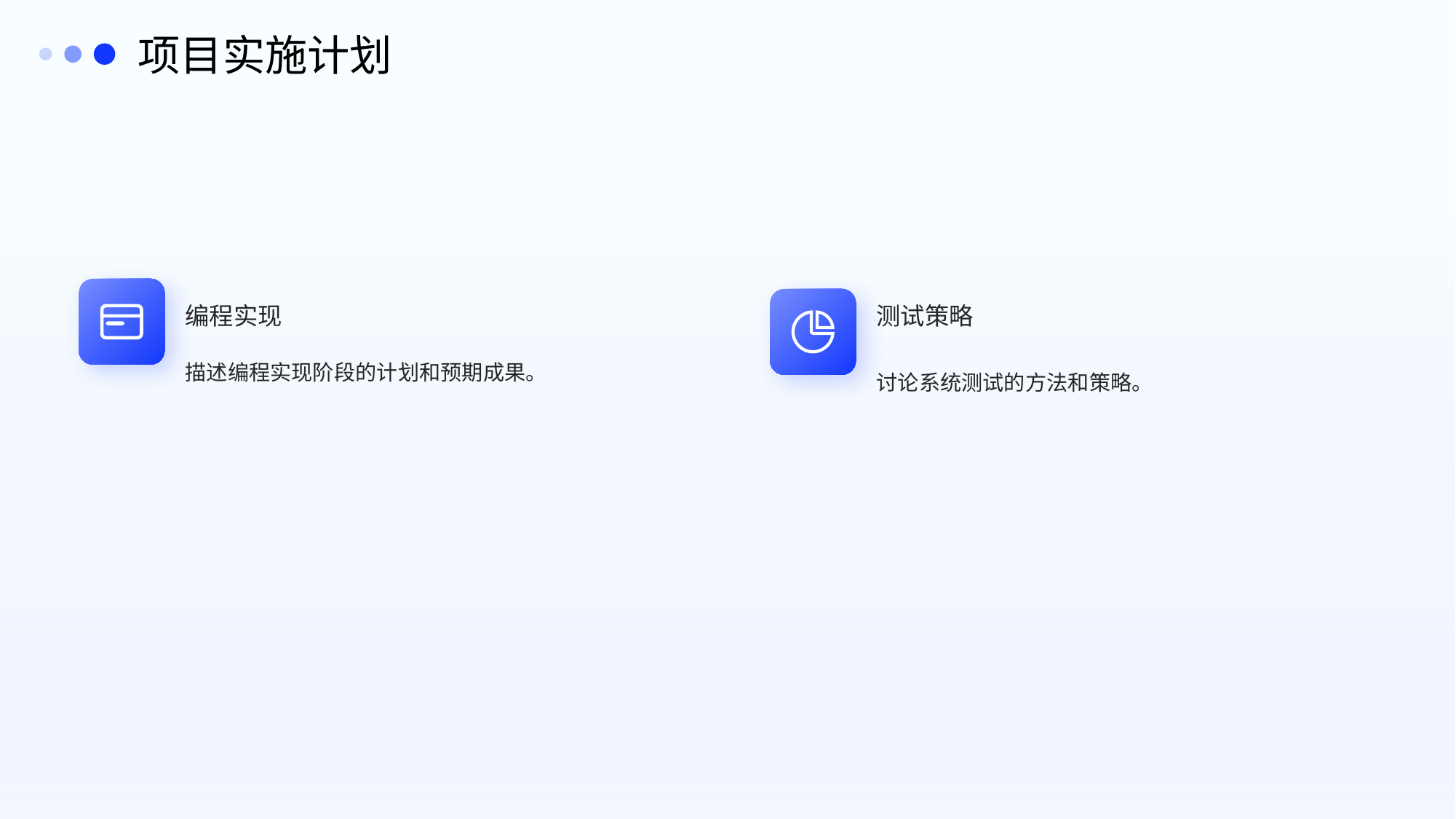

项目实施计划

编程实现
测试策略

描述编程实现阶段的计划和预期成果。
讨论系统测试的方法和策略。